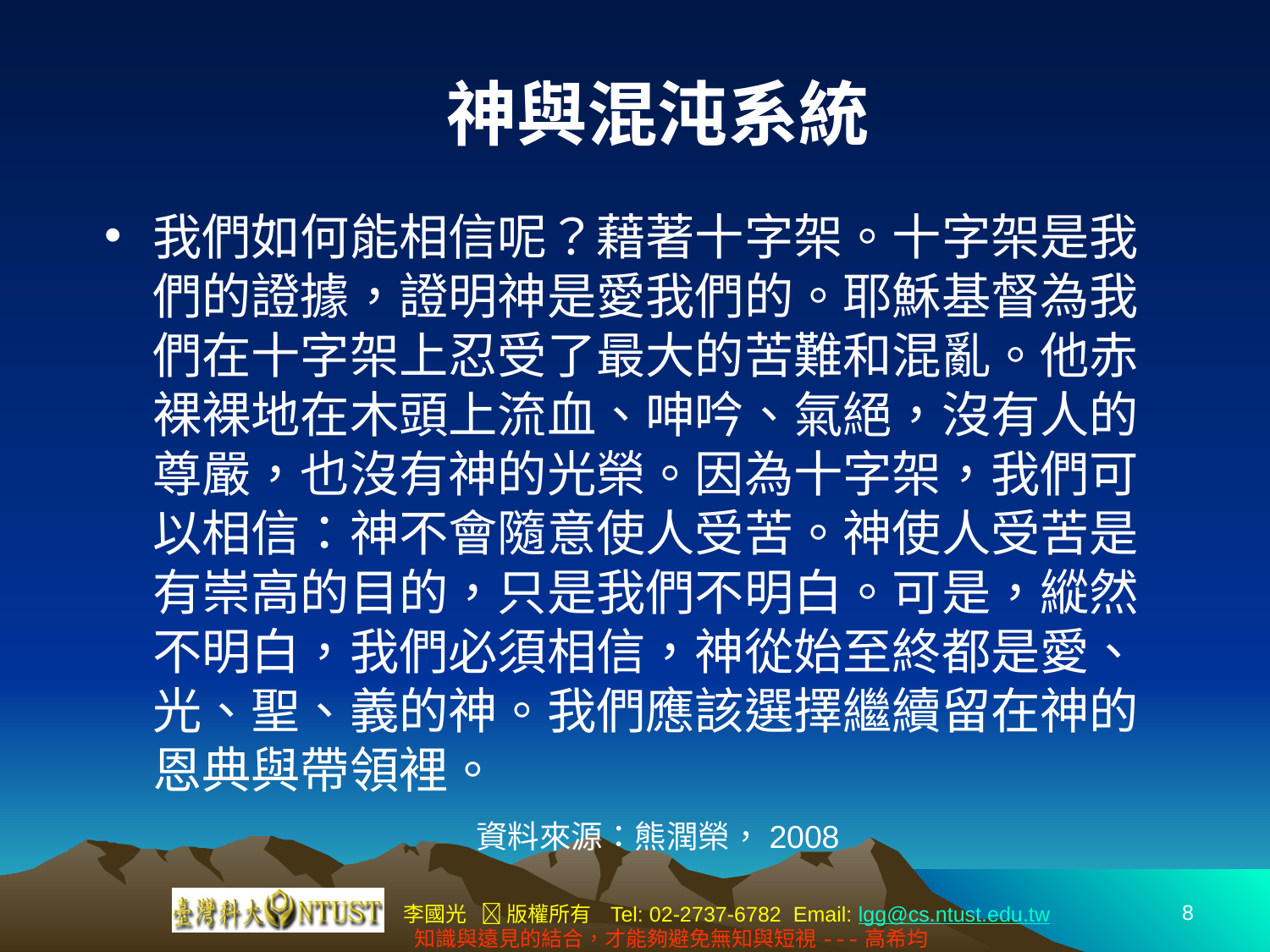

神與混沌系統
我們如何能相信呢？藉著十字架。十字架是我們的證據，證明神是愛我們的。耶穌基督為我們在十字架上忍受了最大的苦難和混亂。他赤裸裸地在木頭上流血、呻吟、氣絕，沒有人的尊嚴，也沒有神的光榮。因為十字架，我們可以相信：神不會隨意使人受苦。神使人受苦是有崇高的目的，只是我們不明白。可是，縱然不明白，我們必須相信，神從始至終都是愛、光、聖、義的神。我們應該選擇繼續留在神的恩典與帶領裡。
資料來源：熊潤榮，2008
8